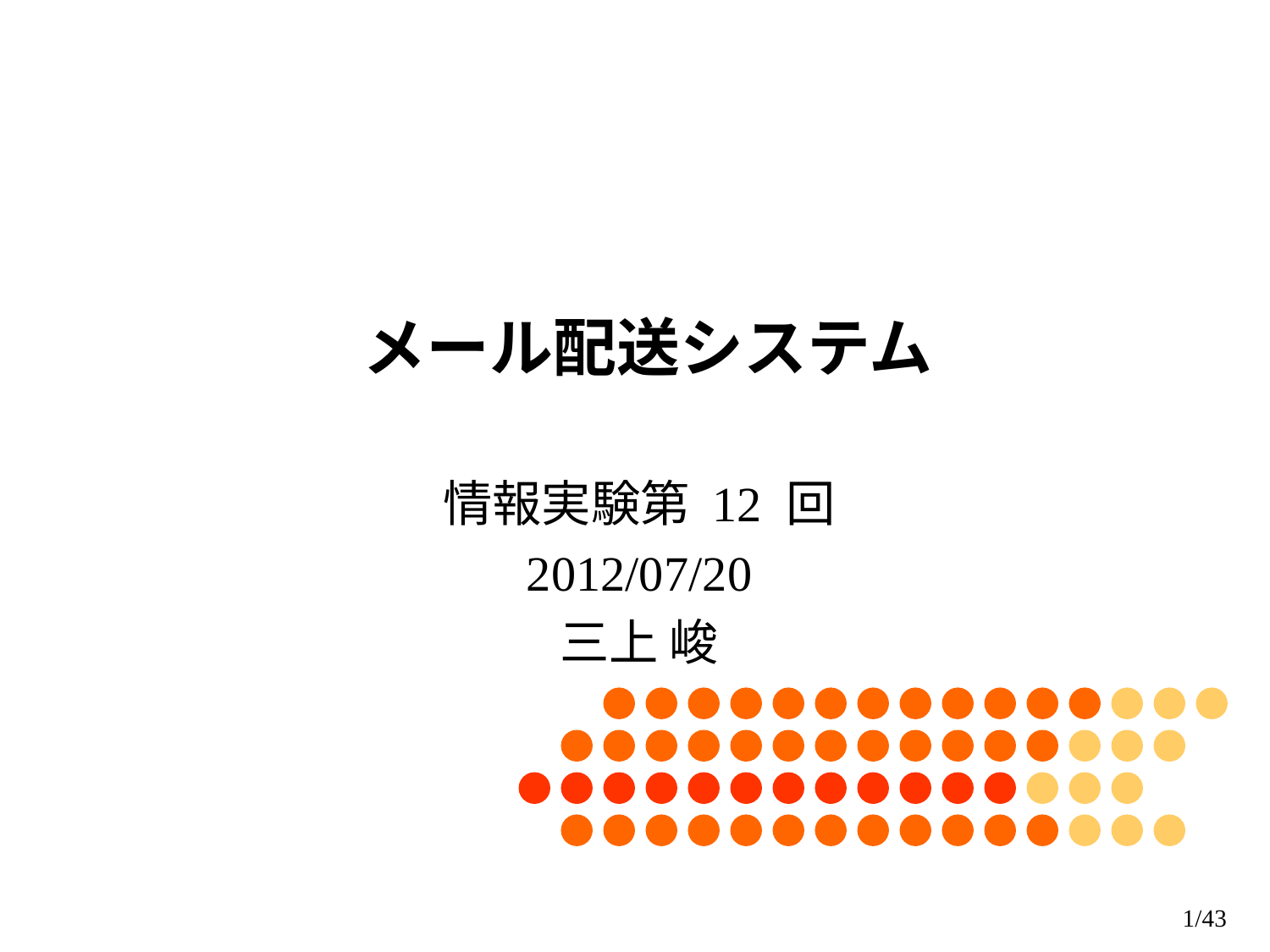

# メール配送システム
情報実験第 12 回
2012/07/20
三上 峻
1/43